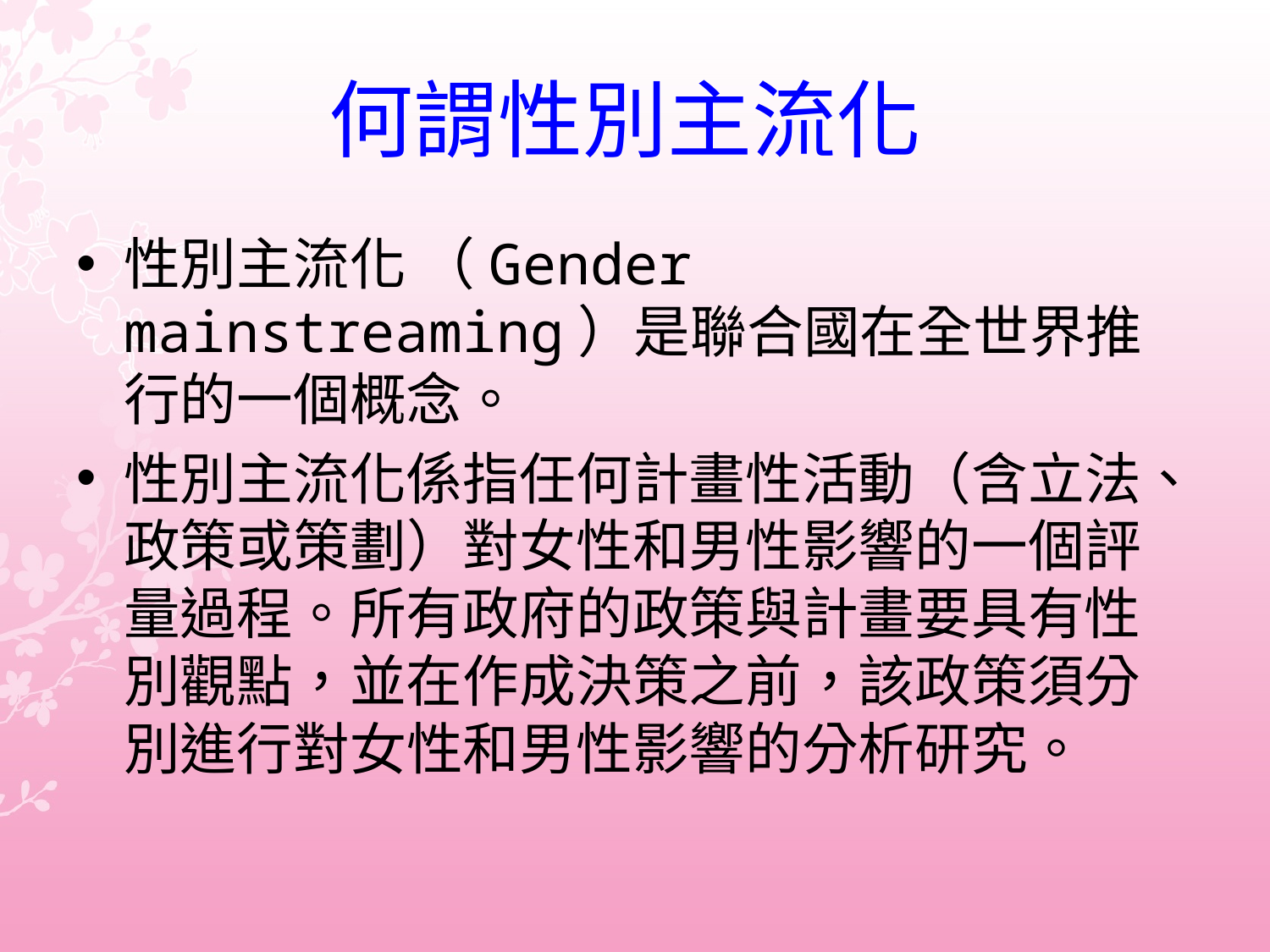

# 何謂性別主流化
性別主流化 （Gender mainstreaming）是聯合國在全世界推行的一個概念。
性別主流化係指任何計畫性活動（含立法、政策或策劃）對女性和男性影響的一個評量過程。所有政府的政策與計畫要具有性別觀點，並在作成決策之前，該政策須分別進行對女性和男性影響的分析研究。